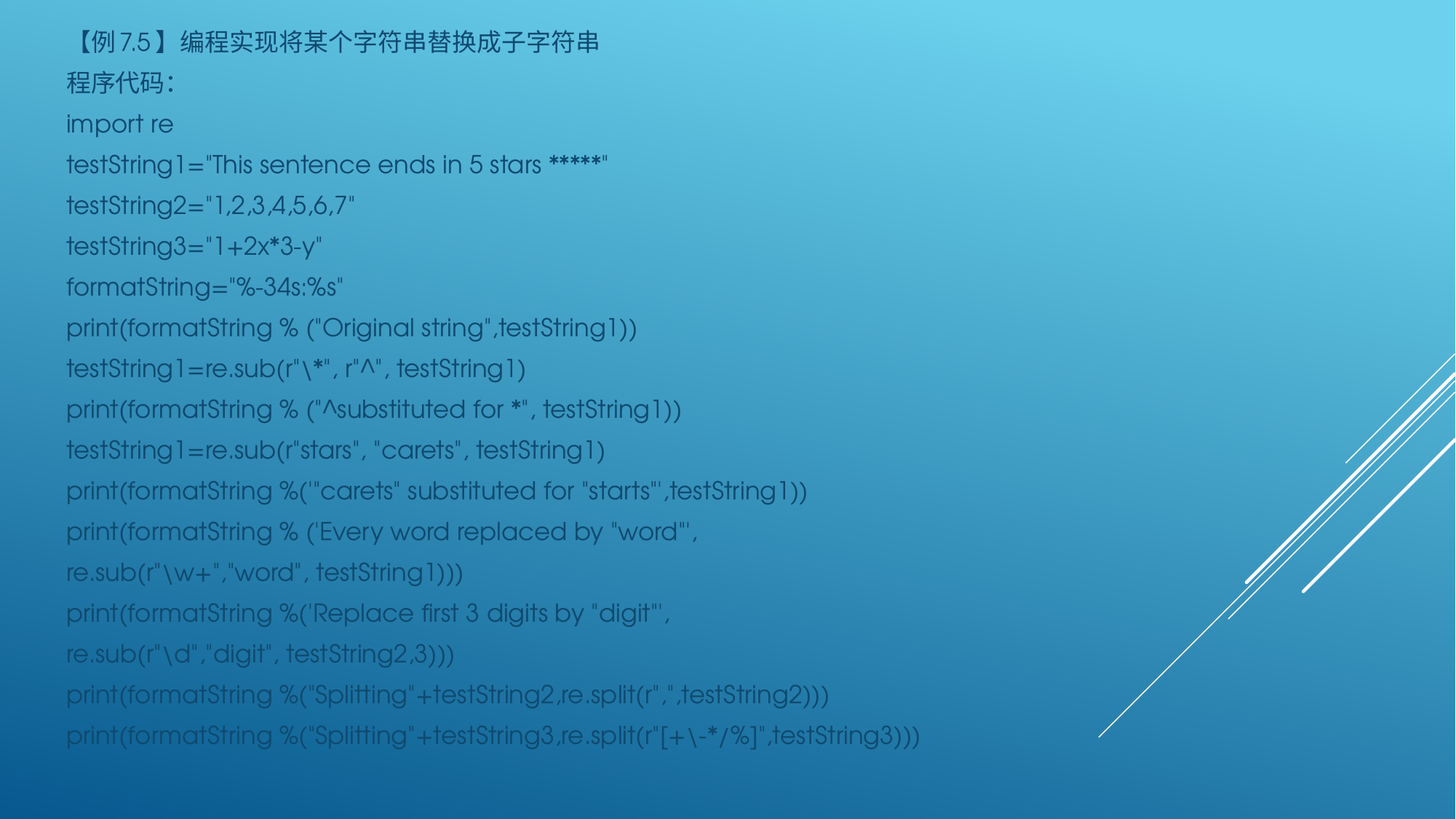

【例7.5】编程实现将某个字符串替换成子字符串
程序代码：
import re
testString1="This sentence ends in 5 stars *****"
testString2="1,2,3,4,5,6,7"
testString3="1+2x*3-y"
formatString="%-34s:%s"
print(formatString % ("Original string",testString1))
testString1=re.sub(r"\*", r"^", testString1)
print(formatString % ("^substituted for *", testString1))
testString1=re.sub(r"stars", "carets", testString1)
print(formatString %('"carets" substituted for "starts"',testString1))
print(formatString % ('Every word replaced by "word"',
re.sub(r"\w+","word", testString1)))
print(formatString %('Replace first 3 digits by "digit"',
re.sub(r"\d","digit", testString2,3)))
print(formatString %("Splitting"+testString2,re.split(r",",testString2)))
print(formatString %("Splitting"+testString3,re.split(r"[+\-*/%]",testString3)))